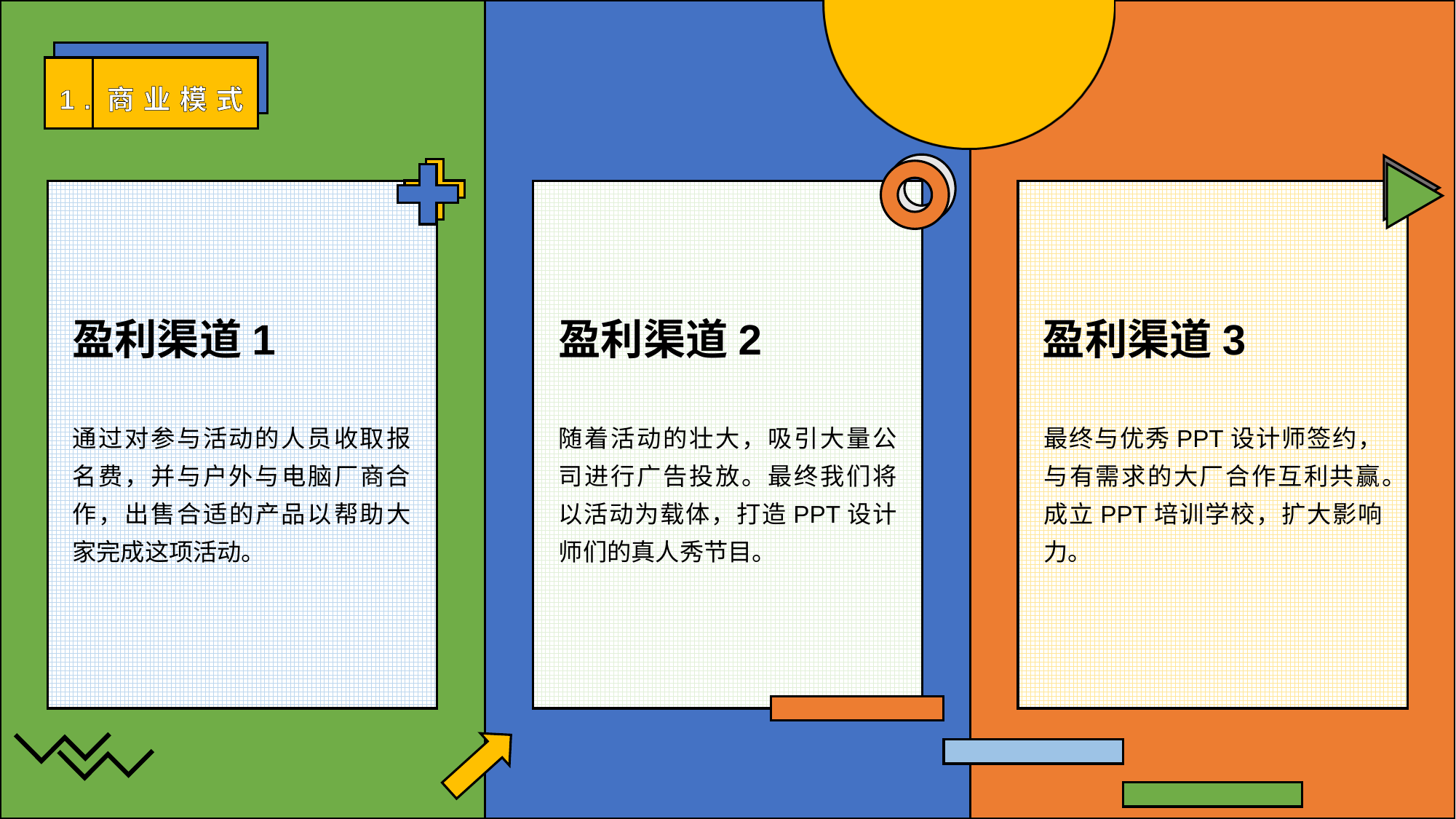

1.商业模式
盈利渠道1
盈利渠道2
盈利渠道3
通过对参与活动的人员收取报名费，并与户外与电脑厂商合作，出售合适的产品以帮助大家完成这项活动。
随着活动的壮大，吸引大量公司进行广告投放。最终我们将以活动为载体，打造PPT设计师们的真人秀节目。
最终与优秀PPT设计师签约，与有需求的大厂合作互利共赢。成立PPT培训学校，扩大影响力。